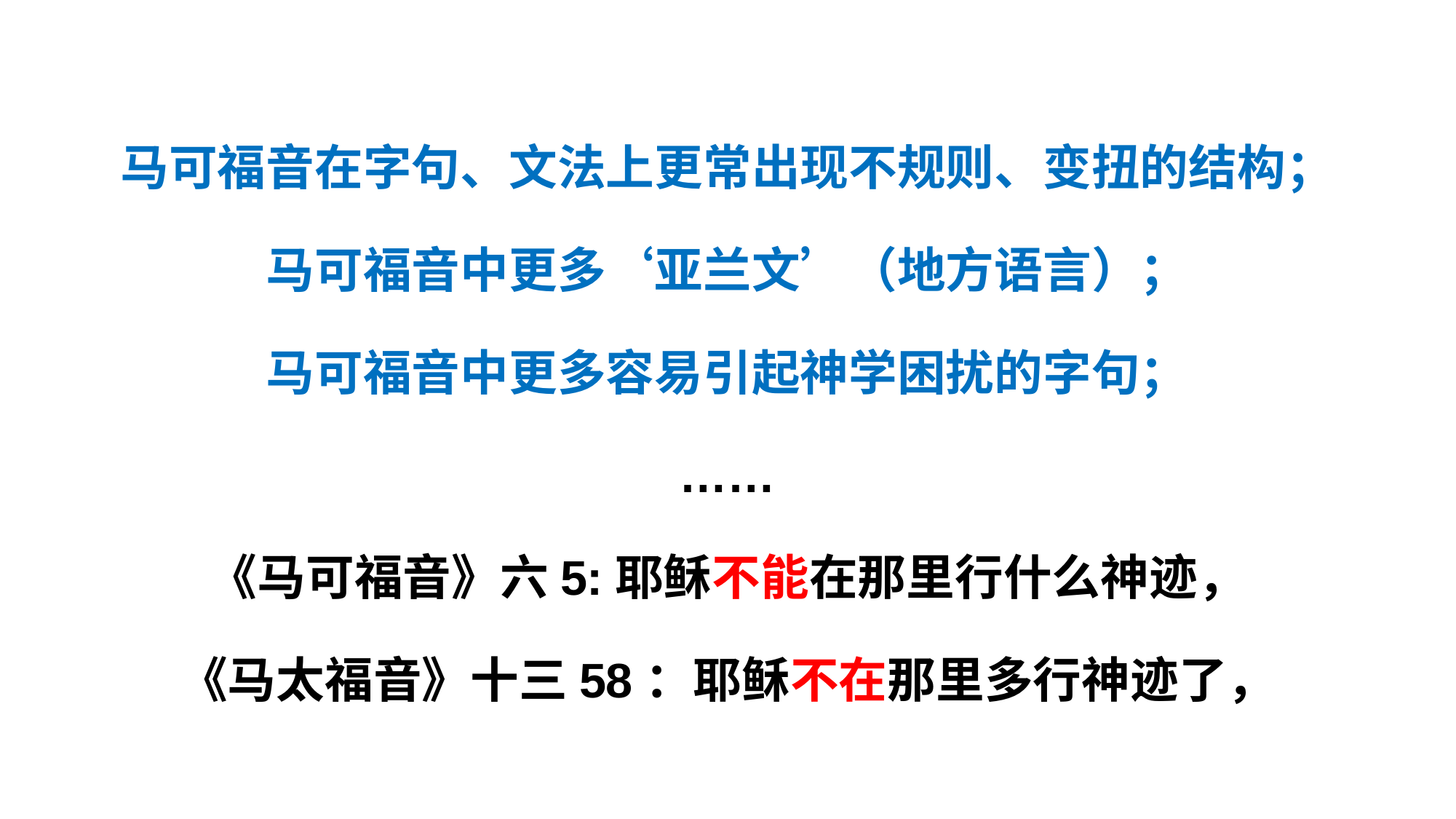

#
马可福音在字句、文法上更常出现不规则、变扭的结构；
马可福音中更多‘亚兰文’（地方语言）；
马可福音中更多容易引起神学困扰的字句；
……
《马可福音》六5:耶稣不能在那里行什么神迹，
《马太福音》十三58：耶稣不在那里多行神迹了，